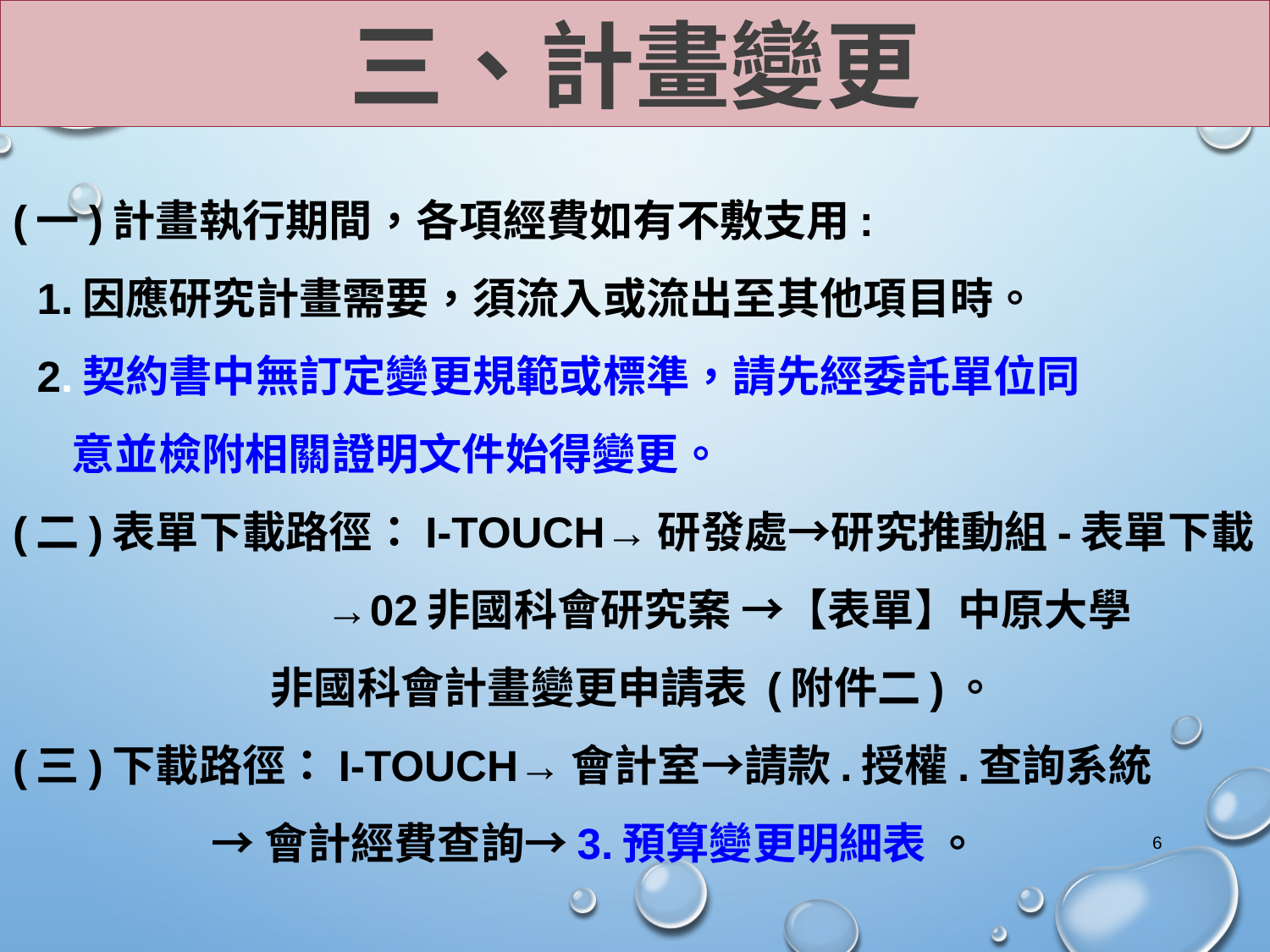

三、計畫變更
(一)計畫執行期間，各項經費如有不敷支用:
  1.因應研究計畫需要，須流入或流出至其他項目時。
  2.契約書中無訂定變更規範或標準，請先經委託單位同
     意並檢附相關證明文件始得變更。
(二)表單下載路徑：i-touch→研發處→研究推動組-表單下載
                          →02非國科會研究案 →【表單】中原大學
                         非國科會計畫變更申請表 (附件二)。
(三)下載路徑：i-touch→會計室→請款.授權.查詢系統
                    →會計經費查詢→3.預算變更明細表 。

6